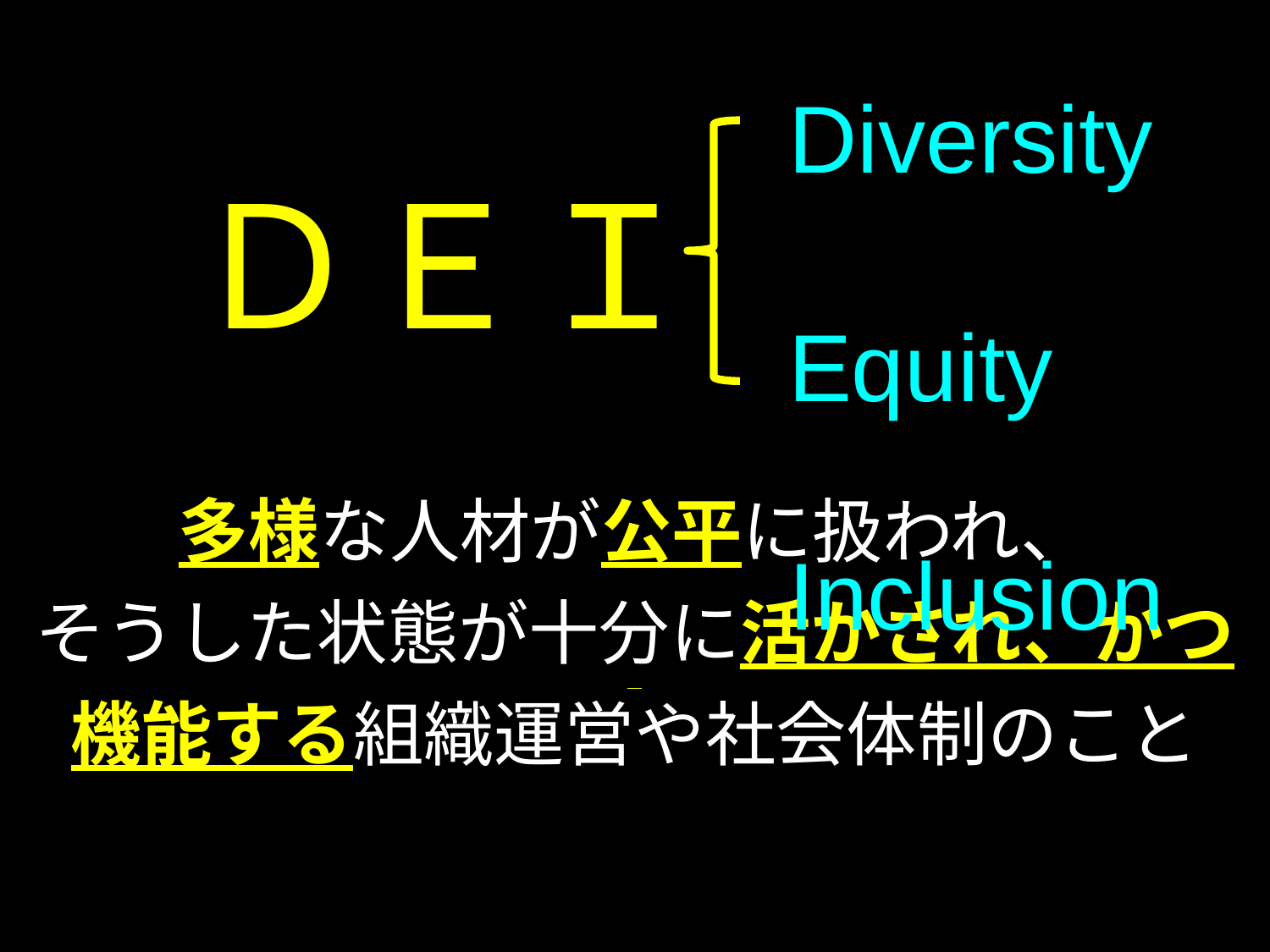

Diversity
Equity
Inclusion

ＤＥＩ
多様な人材が公平に扱われ、

そうした状態が十分に活かされ、かつ

機能する組織運営や社会体制のこと